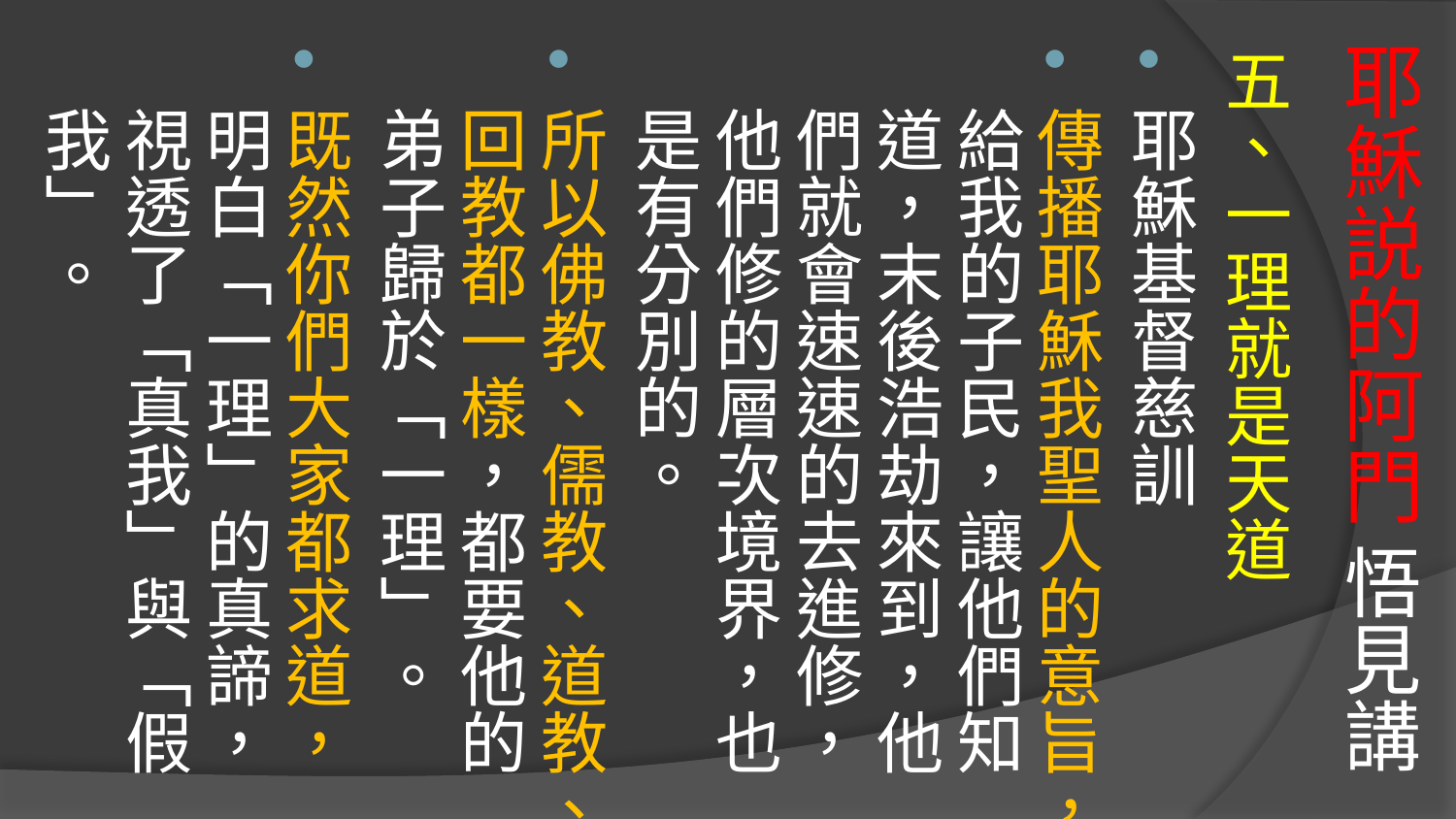

# 耶穌説的阿門 悟見講
五、一理就是天道
耶穌基督慈訓
傳播耶穌我聖人的意旨，給我的子民，讓他們知道，末後浩劫來到，他們就會速速的去進修，他們修的層次境界，也是有分別的。
所以佛教、儒教、道教、回教都一樣，都要他的弟子歸於「一理」。
既然你們大家都求道，明白「一理」的真諦，視透了「真我」與「假我」。